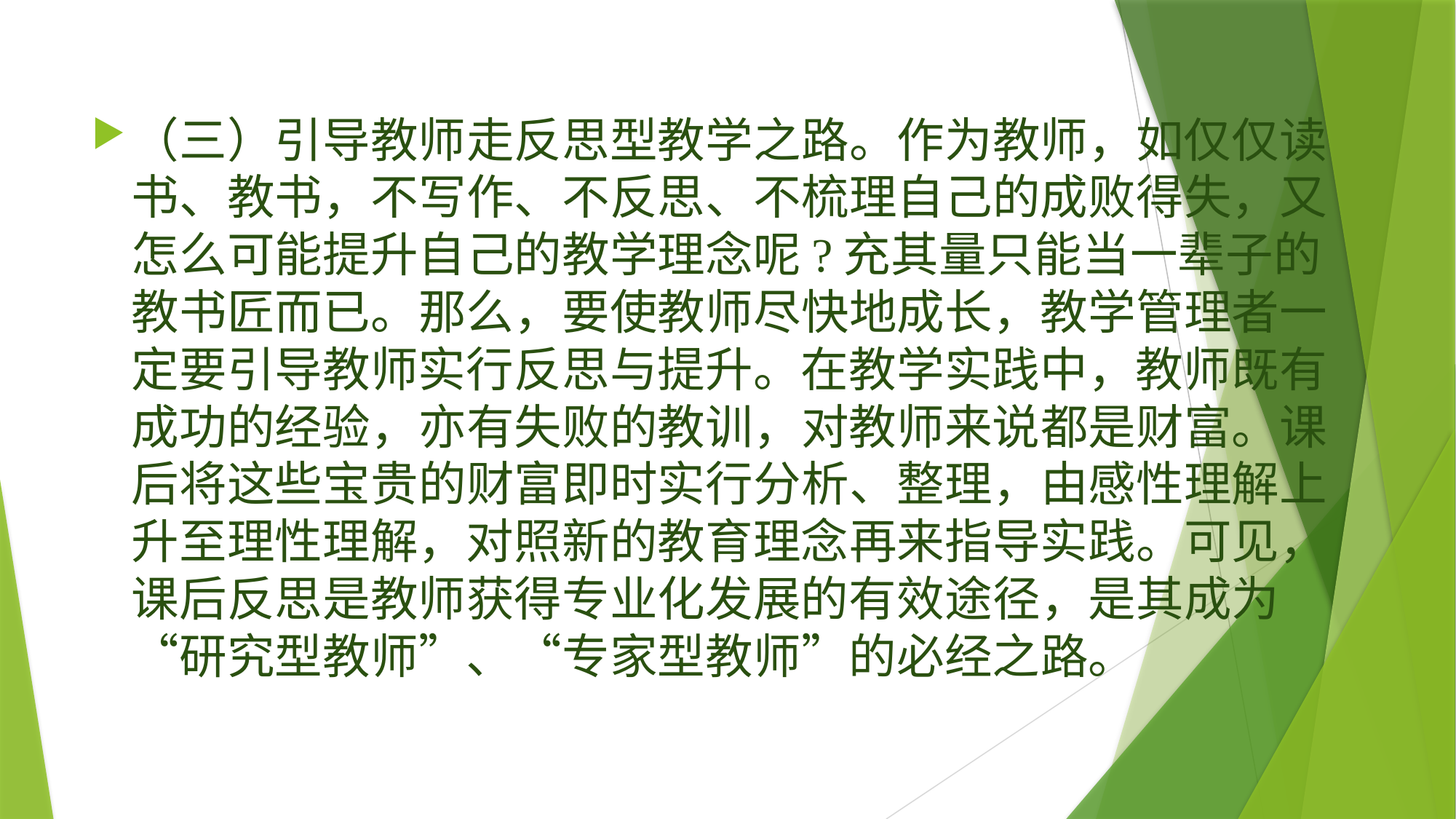

#
（三）引导教师走反思型教学之路。作为教师，如仅仅读书、教书，不写作、不反思、不梳理自己的成败得失，又怎么可能提升自己的教学理念呢?充其量只能当一辈子的教书匠而已。那么，要使教师尽快地成长，教学管理者一定要引导教师实行反思与提升。在教学实践中，教师既有成功的经验，亦有失败的教训，对教师来说都是财富。课后将这些宝贵的财富即时实行分析、整理，由感性理解上升至理性理解，对照新的教育理念再来指导实践。可见，课后反思是教师获得专业化发展的有效途径，是其成为“研究型教师”、“专家型教师”的必经之路。